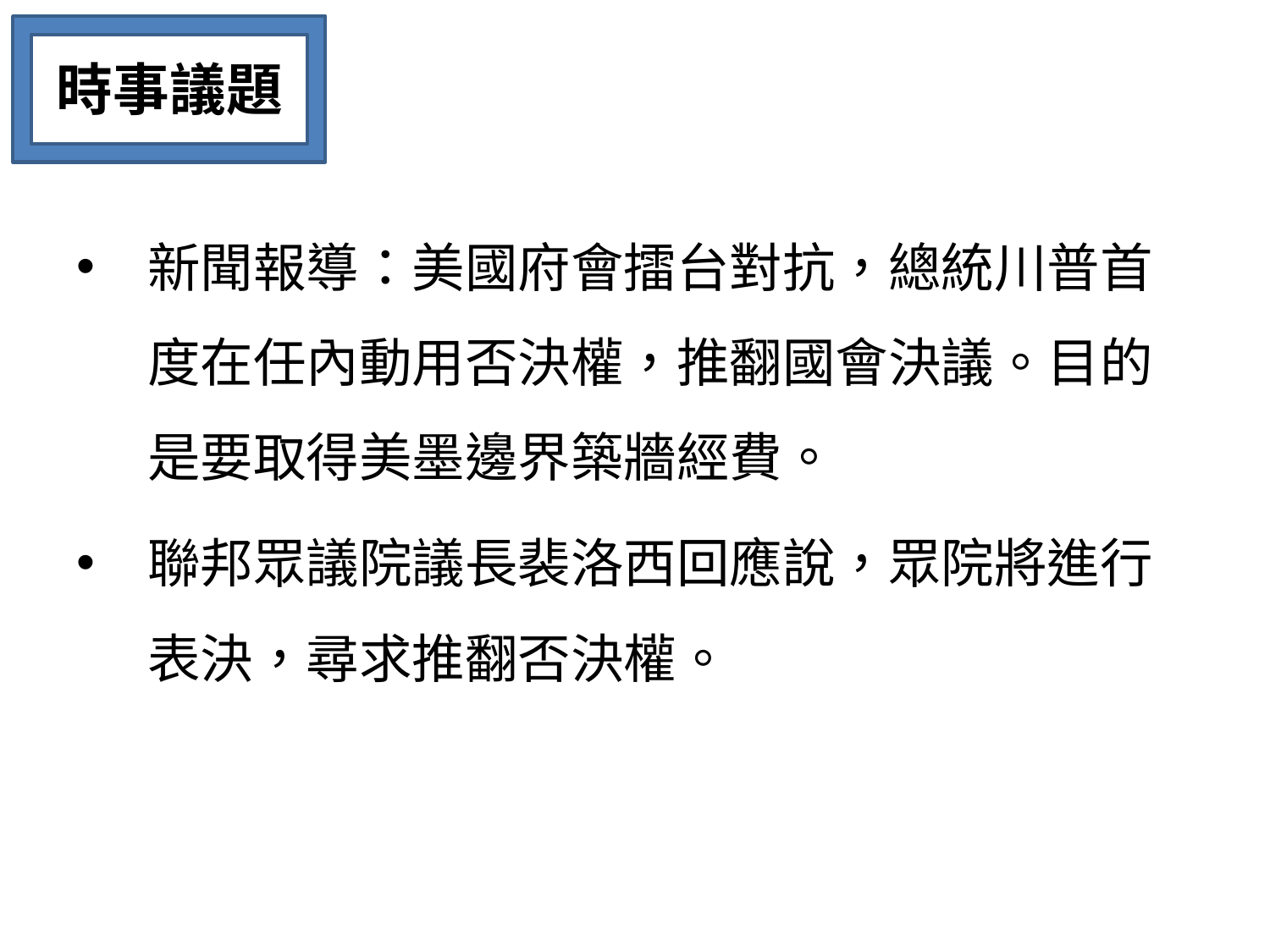

時事議題
新聞報導：美國府會擂台對抗，總統川普首度在任內動用否決權，推翻國會決議。目的是要取得美墨邊界築牆經費。
聯邦眾議院議長裴洛西回應說，眾院將進行表決，尋求推翻否決權。